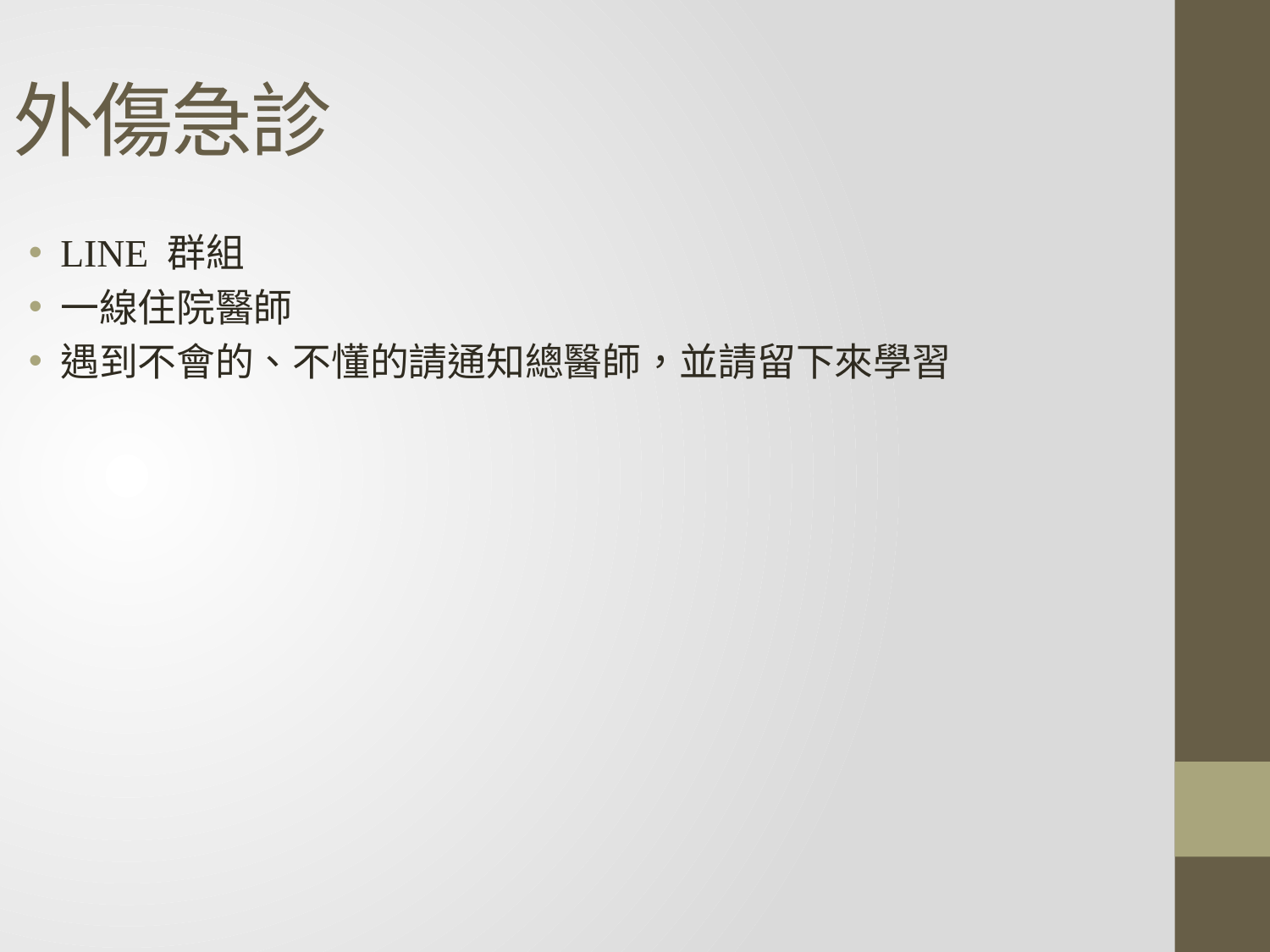

外傷急診
LINE 群組
一線住院醫師
遇到不會的、不懂的請通知總醫師，並請留下來學習